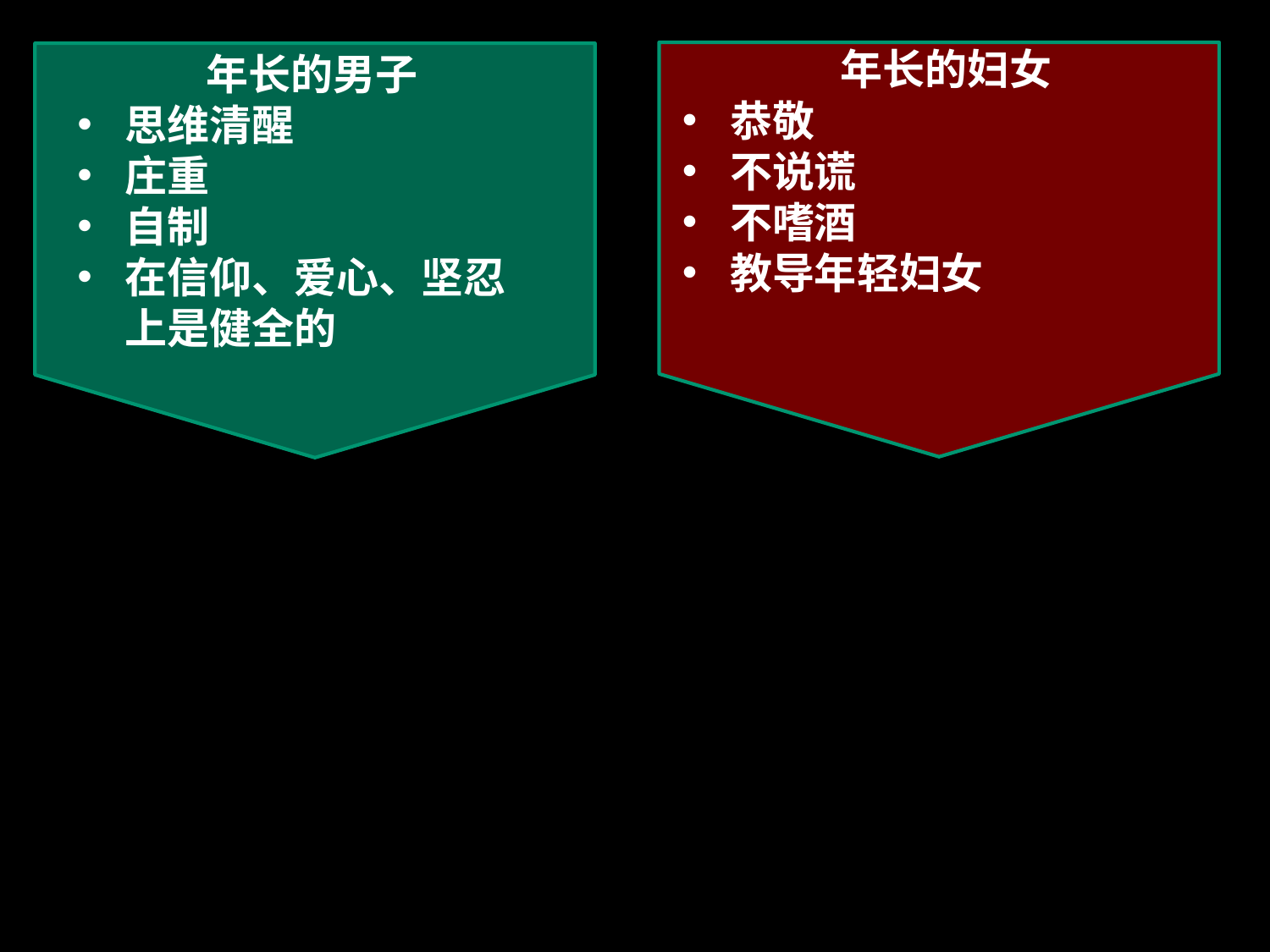

年长的男子
思维清醒
庄重
自制
在信仰、爱心、坚忍上是健全的

年长的妇女
恭敬
不说谎
不嗜酒
教导年轻妇女